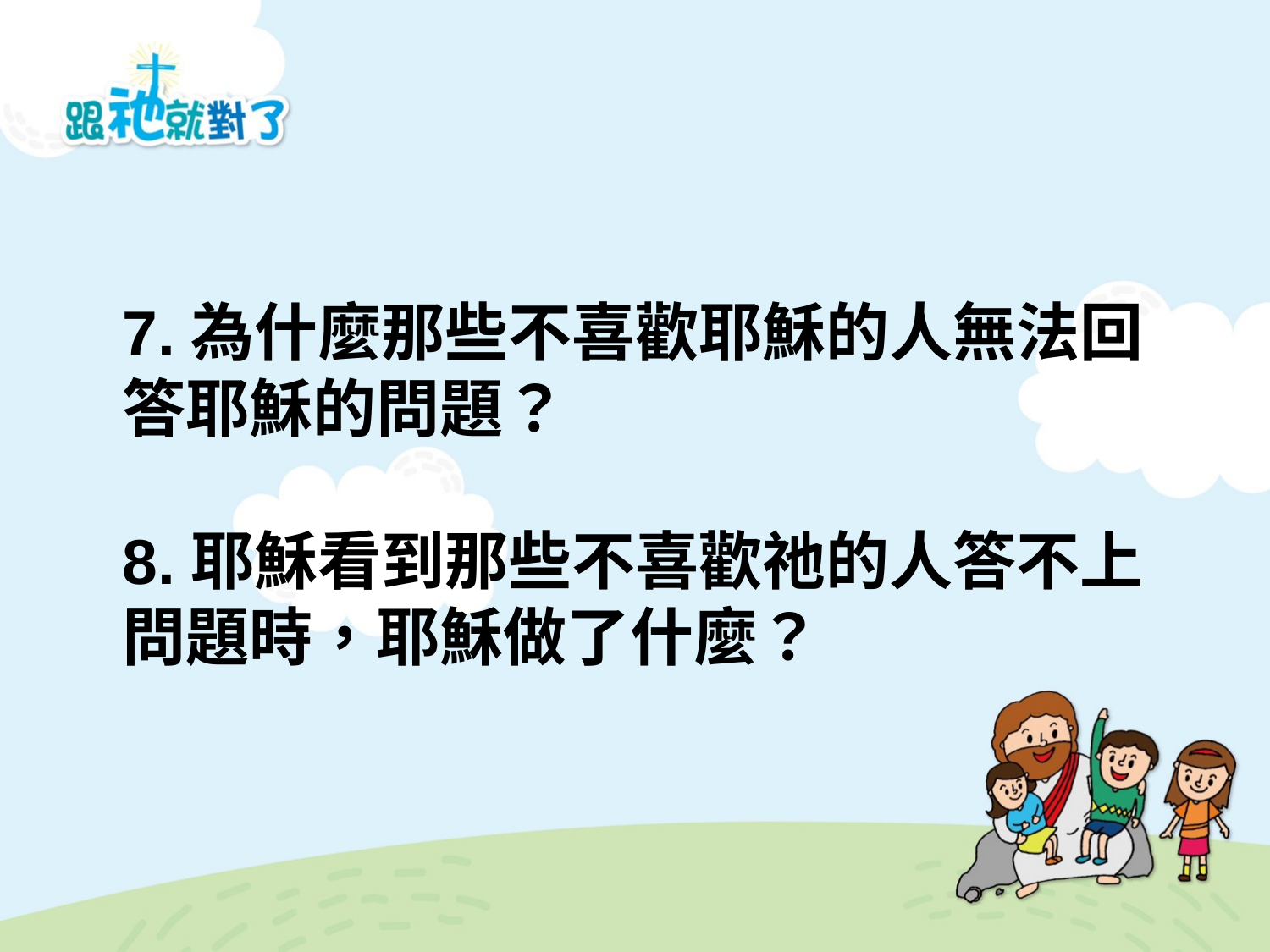

7.為什麼那些不喜歡耶穌的人無法回答耶穌的問題？

8.耶穌看到那些不喜歡祂的人答不上問題時，耶穌做了什麼？